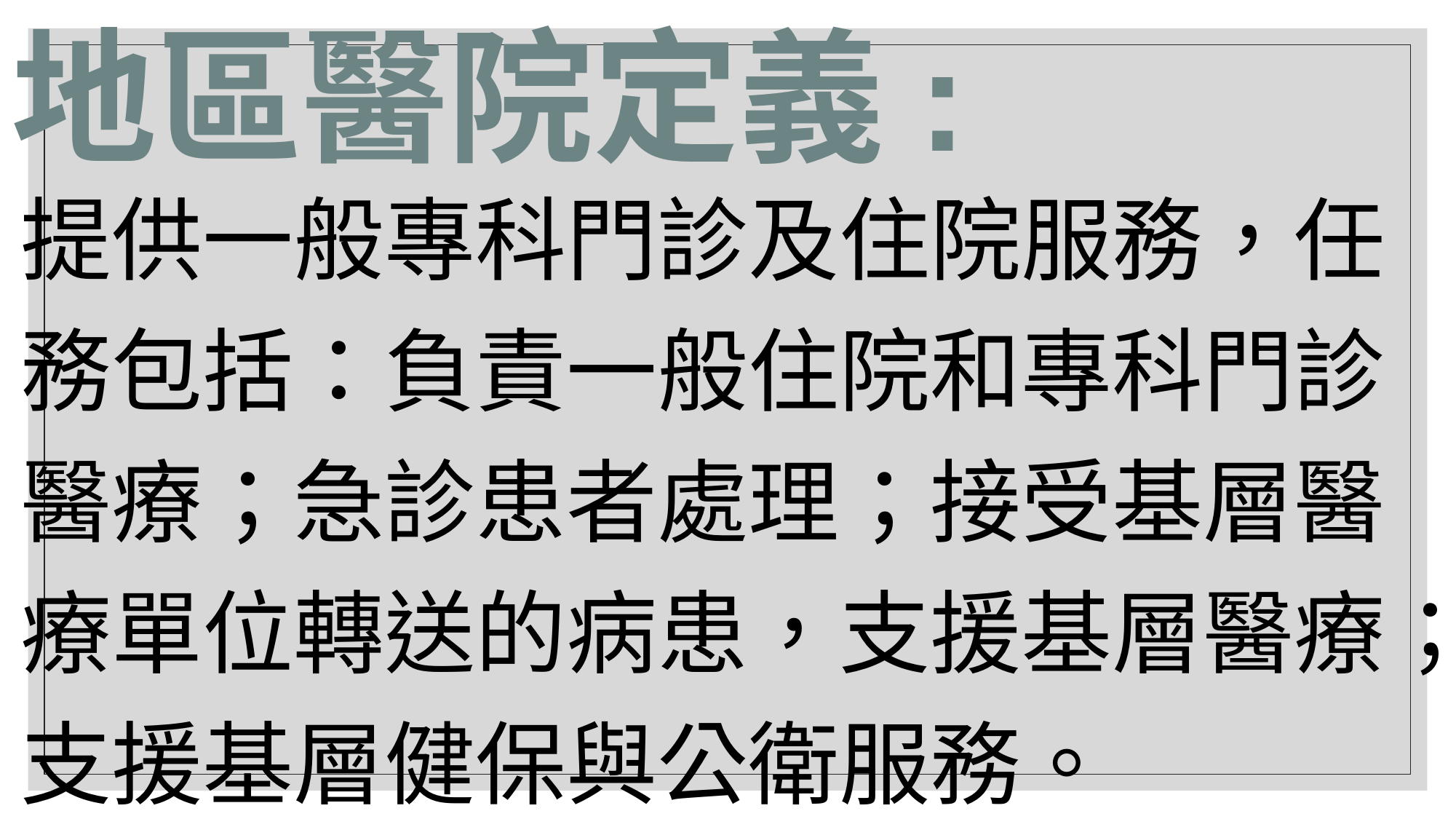

# 地區醫院定義:
提供一般專科門診及住院服務，任務包括：負責一般住院和專科門診醫療；急診患者處理；接受基層醫療單位轉送的病患，支援基層醫療；支援基層健保與公衛服務。